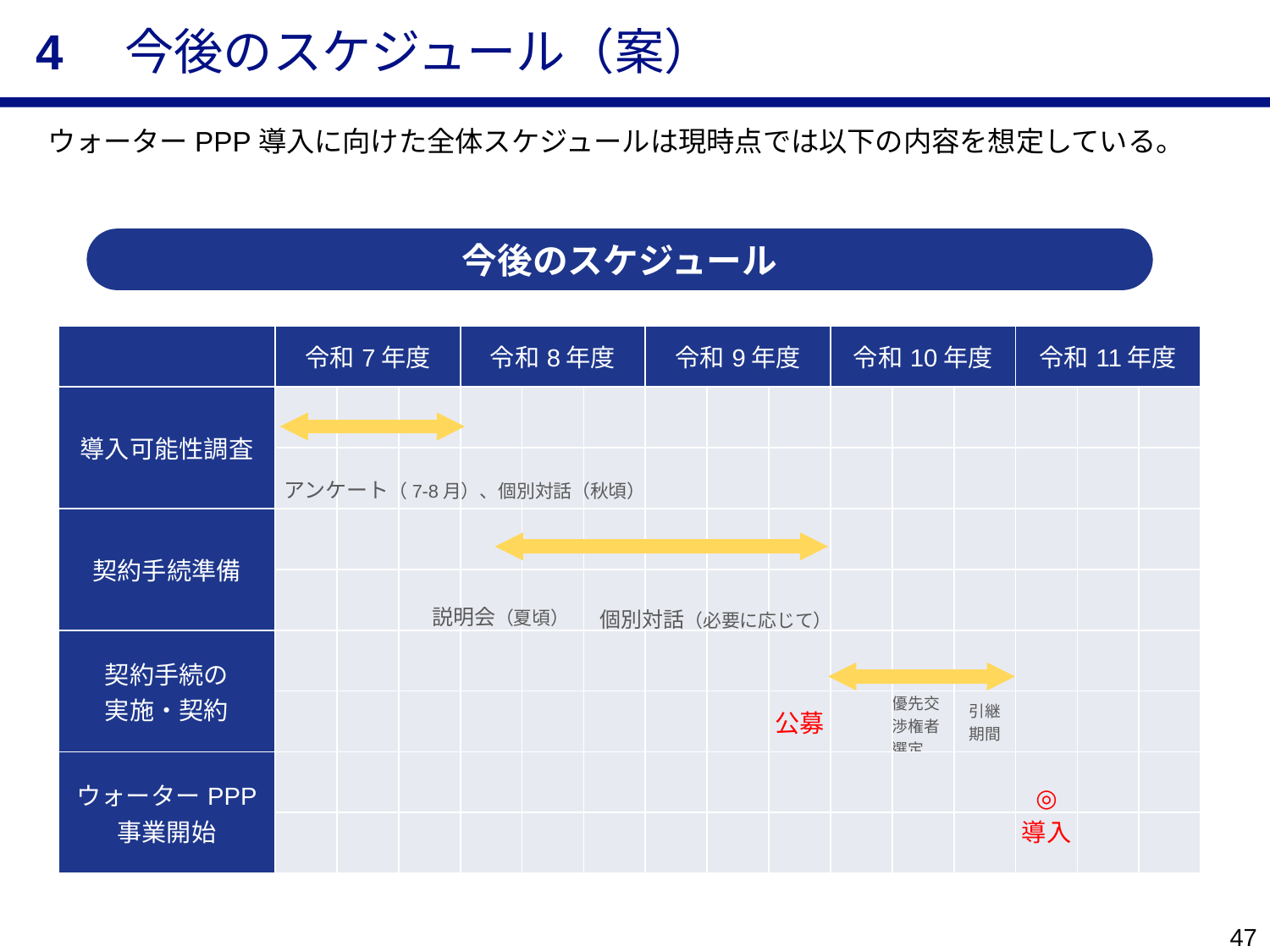

4　今後のスケジュール（案）
ウォーターPPP導入に向けた全体スケジュールは現時点では以下の内容を想定している。
今後のスケジュール
|  | 令和7年度 |  |  | 令和8年度 |  |  | 令和9年度 |  |  | 令和10年度 |  |  | 令和11年度 |  |  |
| --- | --- | --- | --- | --- | --- | --- | --- | --- | --- | --- | --- | --- | --- | --- | --- |
| 導入可能性調査 |  |  |  |  |  |  |  |  |  |  |  |  |  |  |  |
|  |  |  |  |  |  |  |  |  |  |  |  |  |  |  |  |
| 契約手続準備 |  |  |  |  |  |  |  |  |  |  |  |  |  |  |  |
|  |  |  |  |  |  |  |  |  |  |  |  |  |  |  |  |
| 契約手続の 実施・契約 |  |  |  |  |  |  |  |  |  |  |  |  |  |  |  |
|  |  |  |  |  |  |  |  |  | 公募 |  | 優先交渉権者選定 | 引継 期間 |  |  |  |
| ウォーターPPP 事業開始 |  |  |  |  |  |  |  |  |  |  |  |  | ◎ |  |  |
|  |  |  |  |  |  |  |  |  |  |  |  |  | 導入 |  |  |
アンケート（7-8月）、個別対話（秋頃）
説明会（夏頃）
個別対話（必要に応じて）
47